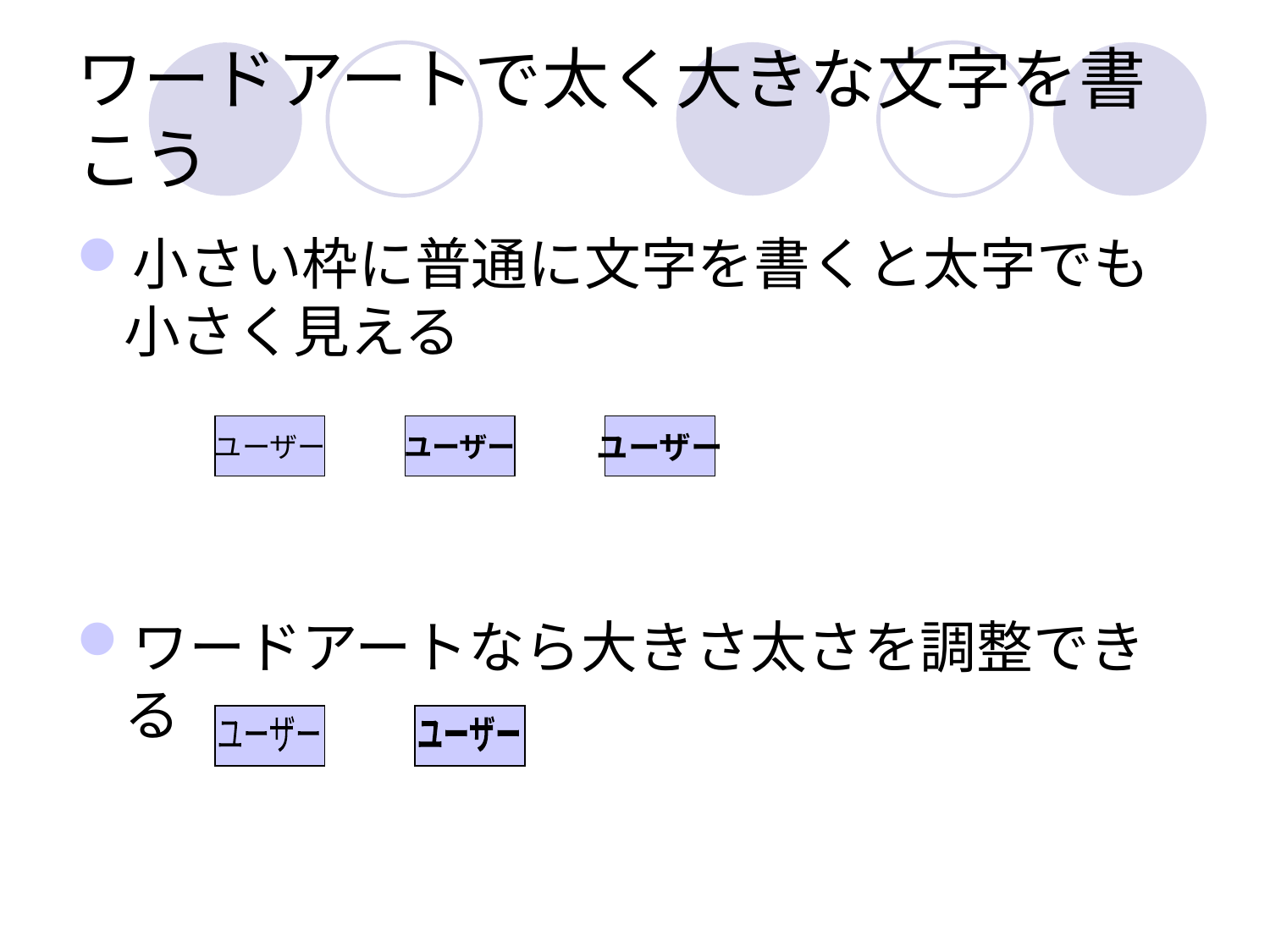

# ワードアートで太く大きな文字を書こう
小さい枠に普通に文字を書くと太字でも小さく見える

ワードアートなら大きさ太さを調整できる
ユーザー
ユーザー
ユーザー

ユーザー
ユーザー